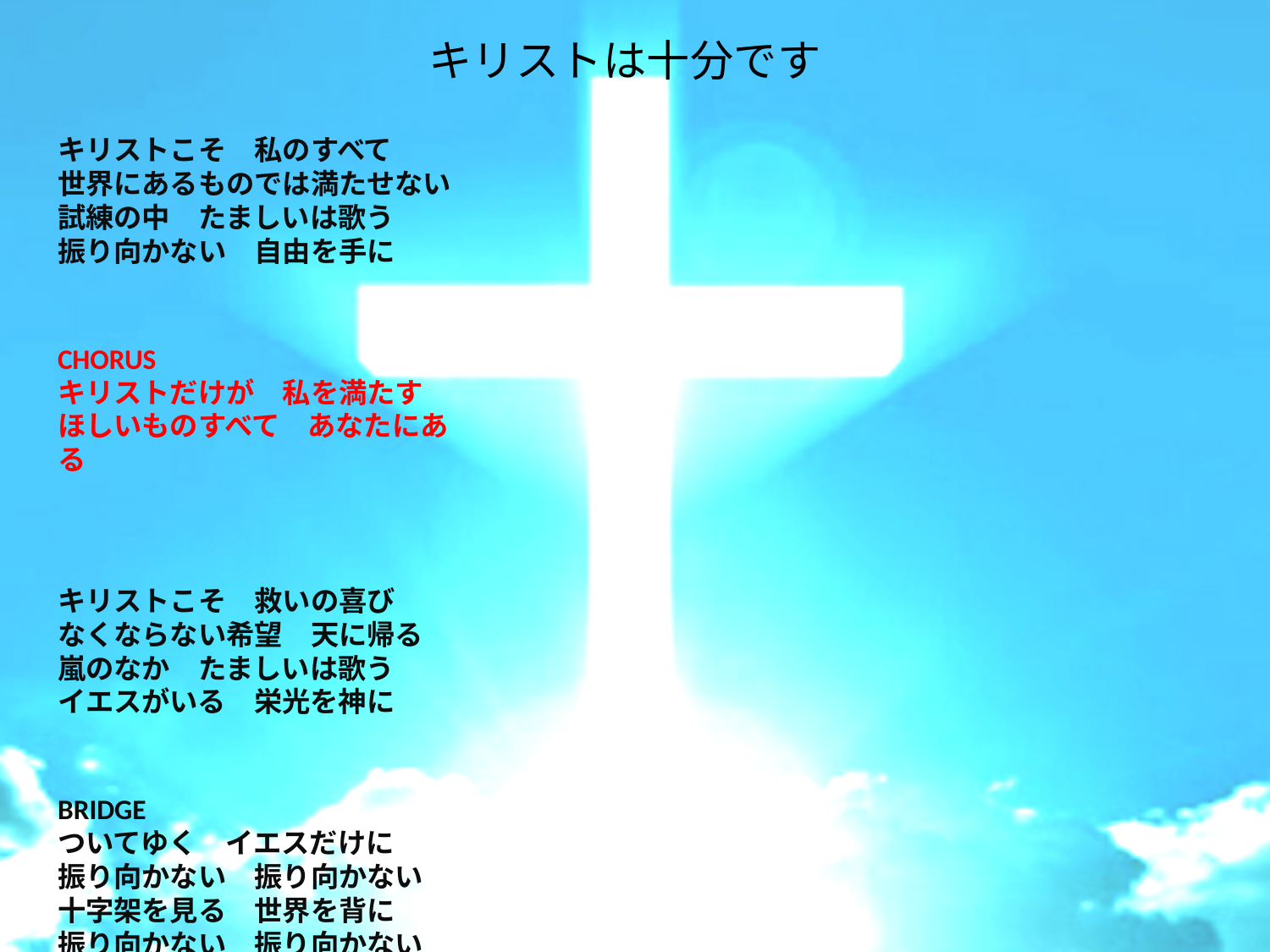

# キリストは十分です
キリストこそ　私のすべて
世界にあるものでは満たせない
試練の中　たましいは歌う
振り向かない　自由を手に
CHORUS
キリストだけが　私を満たす
ほしいものすべて　あなたにある
キリストこそ　救いの喜び
なくならない希望　天に帰る
嵐のなか　たましいは歌う
イエスがいる　栄光を神に
BRIDGE
ついてゆく　イエスだけに
振り向かない　振り向かない
十字架を見る　世界を背に
振り向かない　振り向かない